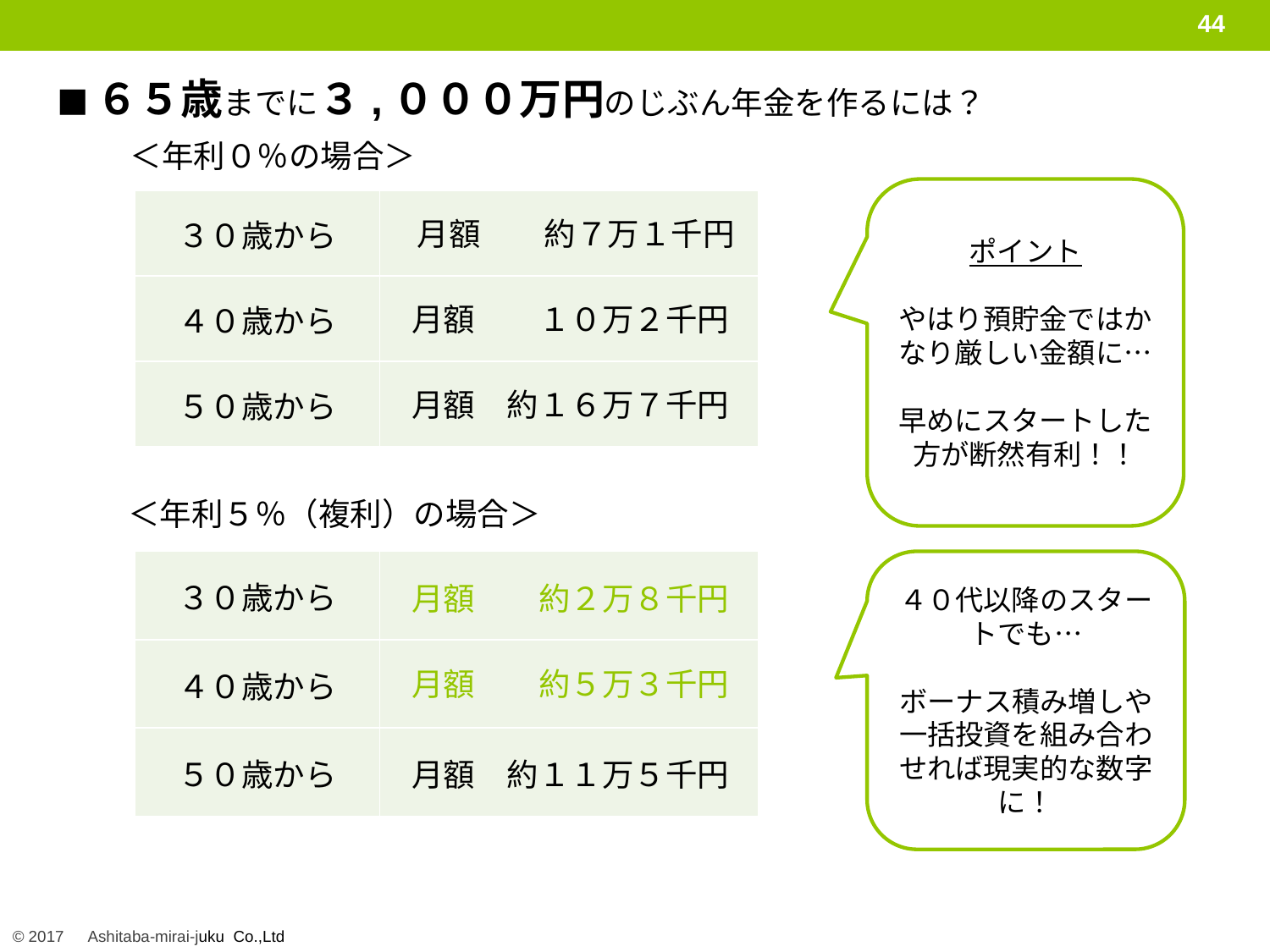

44
■６５歳までに３,０００万円のじぶん年金を作るには？
＜年利０％の場合＞
ポイント

やはり預貯金ではかなり厳しい金額に…

早めにスタートした方が断然有利！！
| ３０歳から |  |
| --- | --- |
| ４０歳から |  |
| ５０歳から |  |
月額　　約７万１千円
月額　　１０万２千円
月額　約１６万７千円
＜年利５％（複利）の場合＞
| ３０歳から |  |
| --- | --- |
| ４０歳から |  |
| ５０歳から |  |
４０代以降のスタートでも…

ボーナス積み増しや一括投資を組み合わせれば現実的な数字に！
月額　　約２万８千円
月額　　約５万３千円
月額　約１１万５千円
© 2017　Ashitaba-mirai-juku  Co.,Ltd